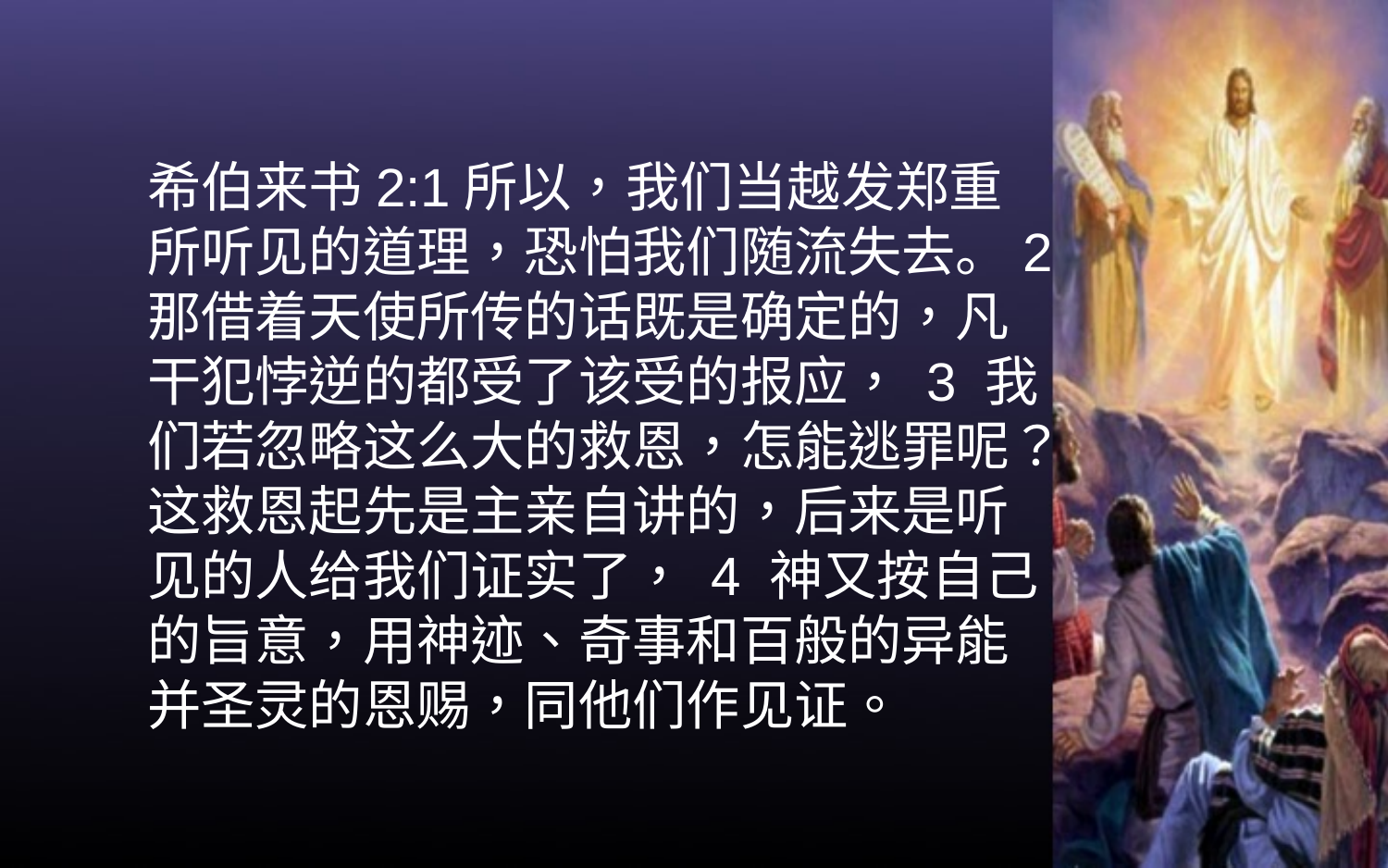

希伯来书2:1所以，我们当越发郑重所听见的道理，恐怕我们随流失去。2 那借着天使所传的话既是确定的，凡干犯悖逆的都受了该受的报应， 3 我们若忽略这么大的救恩，怎能逃罪呢？这救恩起先是主亲自讲的，后来是听见的人给我们证实了， 4 神又按自己的旨意，用神迹、奇事和百般的异能并圣灵的恩赐，同他们作见证。